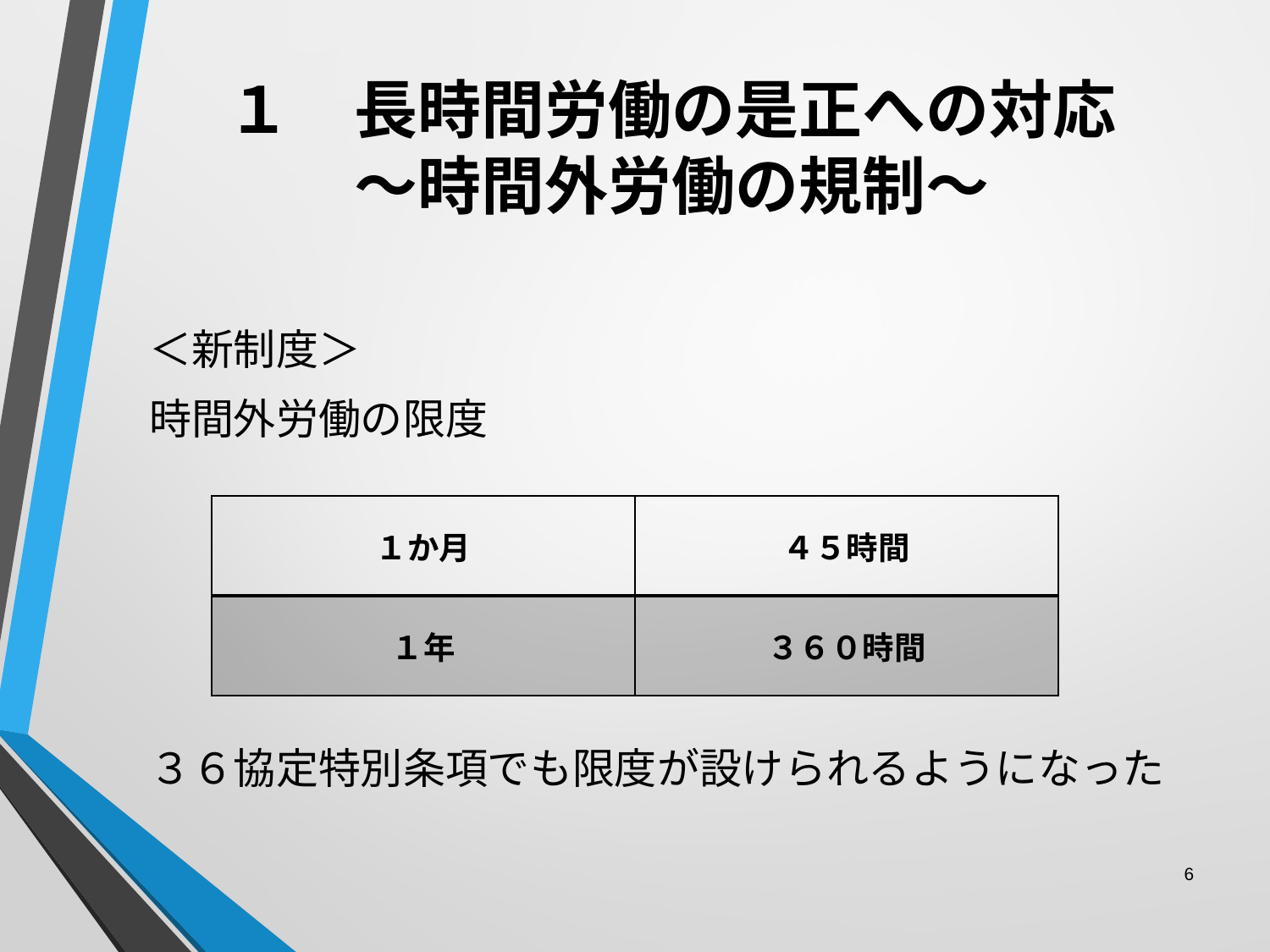

# １　長時間労働の是正への対応 ～時間外労働の規制～
＜新制度＞
時間外労働の限度

３６協定特別条項でも限度が設けられるようになった
| １か月 | ４５時間 |
| --- | --- |
| １年 | ３６０時間 |
6